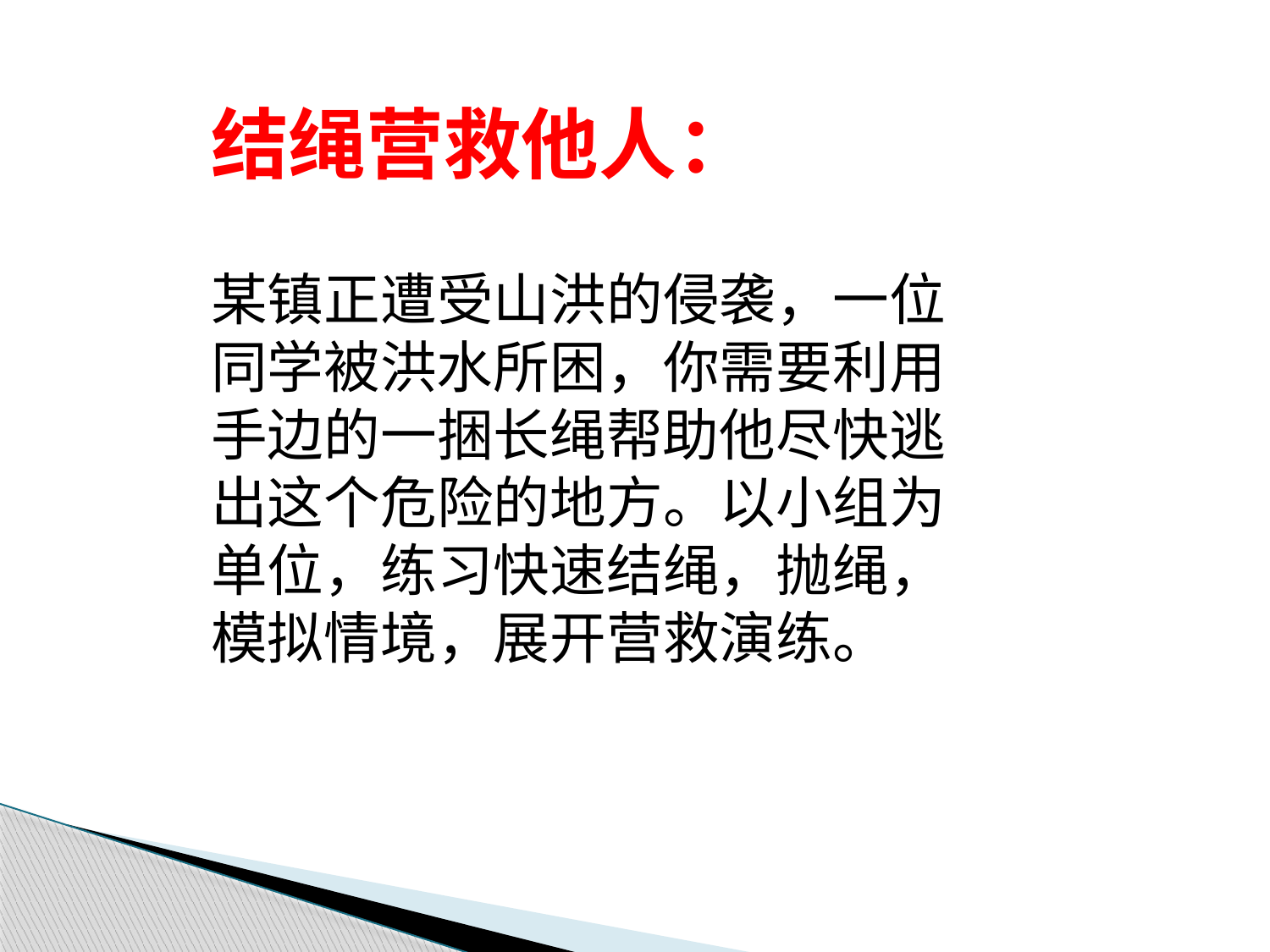

结绳营救他人：
某镇正遭受山洪的侵袭，一位同学被洪水所困，你需要利用手边的一捆长绳帮助他尽快逃出这个危险的地方。以小组为单位，练习快速结绳，抛绳，模拟情境，展开营救演练。